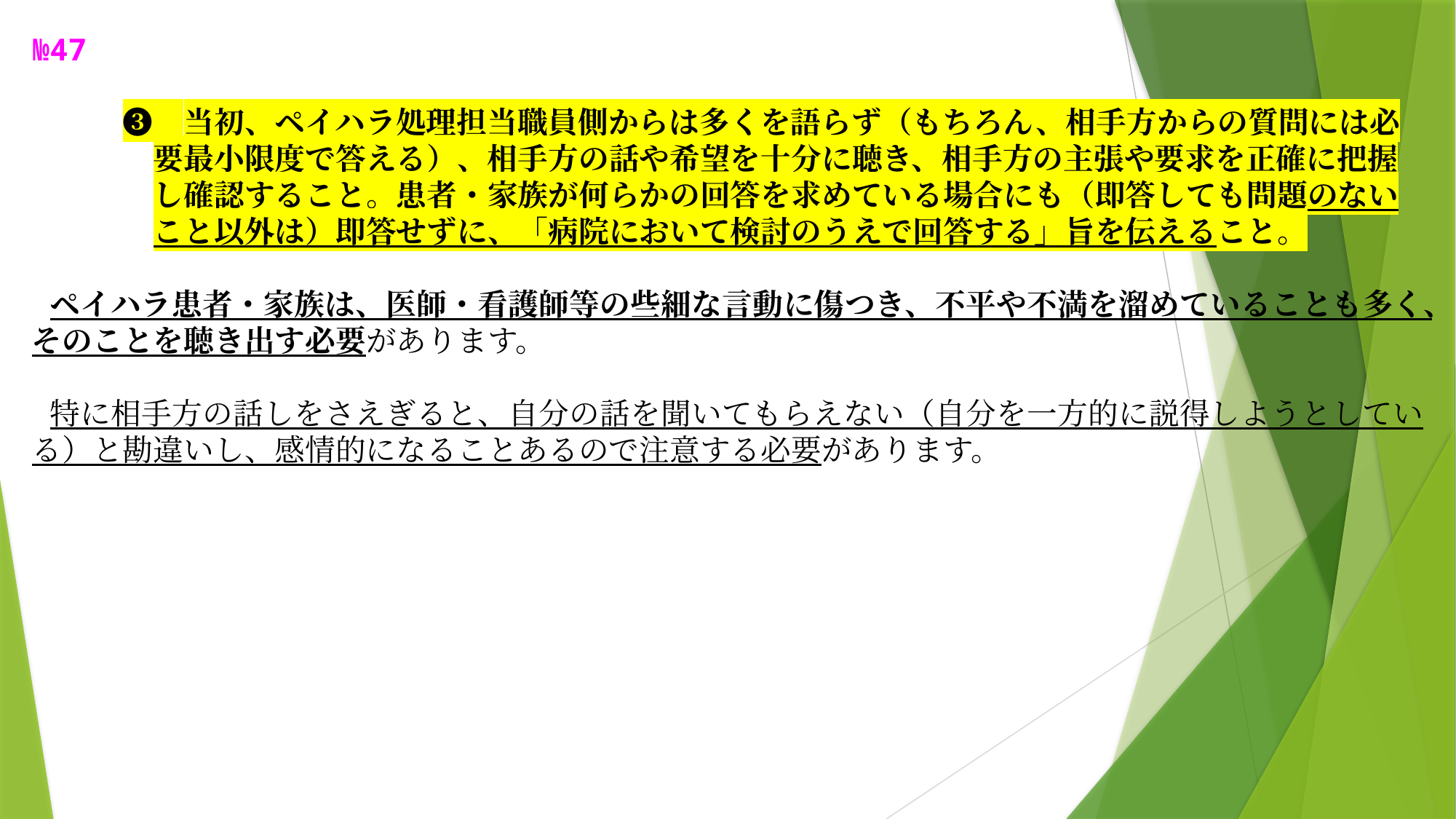

№47

　　　❸　当初、ペイハラ処理担当職員側からは多くを語らず（もちろん、相手方からの質問には必
　　　　要最小限度で答える）、相手方の話や希望を十分に聴き、相手方の主張や要求を正確に把握
　　　　し確認すること。患者・家族が何らかの回答を求めている場合にも（即答しても問題のない
　　　　こと以外は）即答せずに、「病院において検討のうえで回答する」旨を伝えること。

ペイハラ患者・家族は、医師・看護師等の些細な言動に傷つき、不平や不満を溜めていることも多く、そのことを聴き出す必要があります。

特に相手方の話しをさえぎると、自分の話を聞いてもらえない（自分を一方的に説得しようとしている）と勘違いし、感情的になることあるので注意する必要があります。